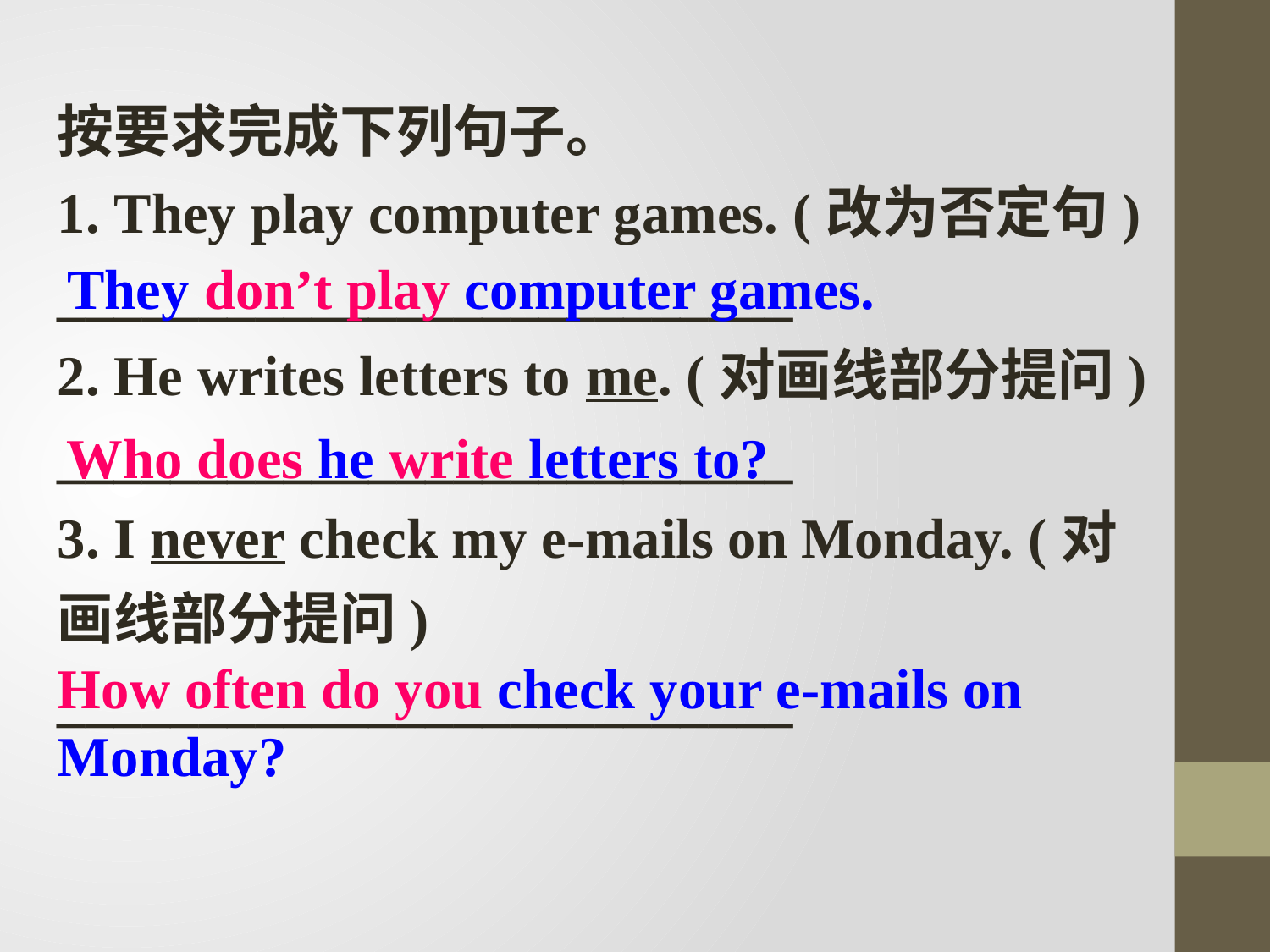

按要求完成下列句子。
1. They play computer games. (改为否定句)
__________________________
2. He writes letters to me. (对画线部分提问)
__________________________
3. I never check my e-mails on Monday. (对画线部分提问)
__________________________
They don’t play computer games.
Who does he write letters to?
How often do you check your e-mails on Monday?